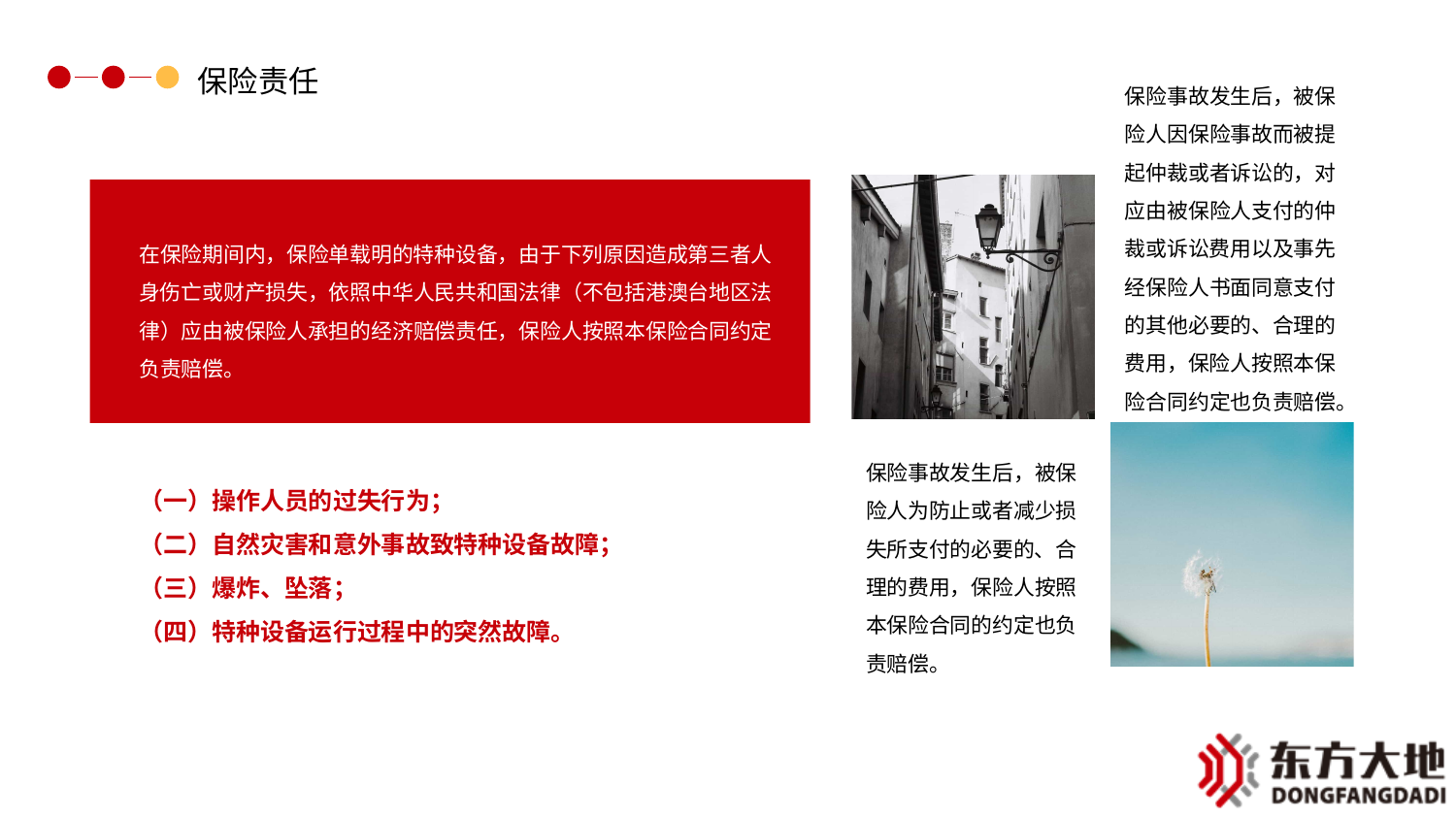

保险责任
保险事故发生后，被保险人因保险事故而被提起仲裁或者诉讼的，对应由被保险人支付的仲裁或诉讼费用以及事先经保险人书面同意支付的其他必要的、合理的费用，保险人按照本保险合同约定也负责赔偿。

在保险期间内，保险单载明的特种设备，由于下列原因造成第三者人身伤亡或财产损失，依照中华人民共和国法律（不包括港澳台地区法律）应由被保险人承担的经济赔偿责任，保险人按照本保险合同约定负责赔偿。

保险事故发生后，被保险人为防止或者减少损失所支付的必要的、合理的费用，保险人按照本保险合同的约定也负责赔偿。
（一）操作人员的过失行为；
（二）自然灾害和意外事故致特种设备故障；
（三）爆炸、坠落；
（四）特种设备运行过程中的突然故障。